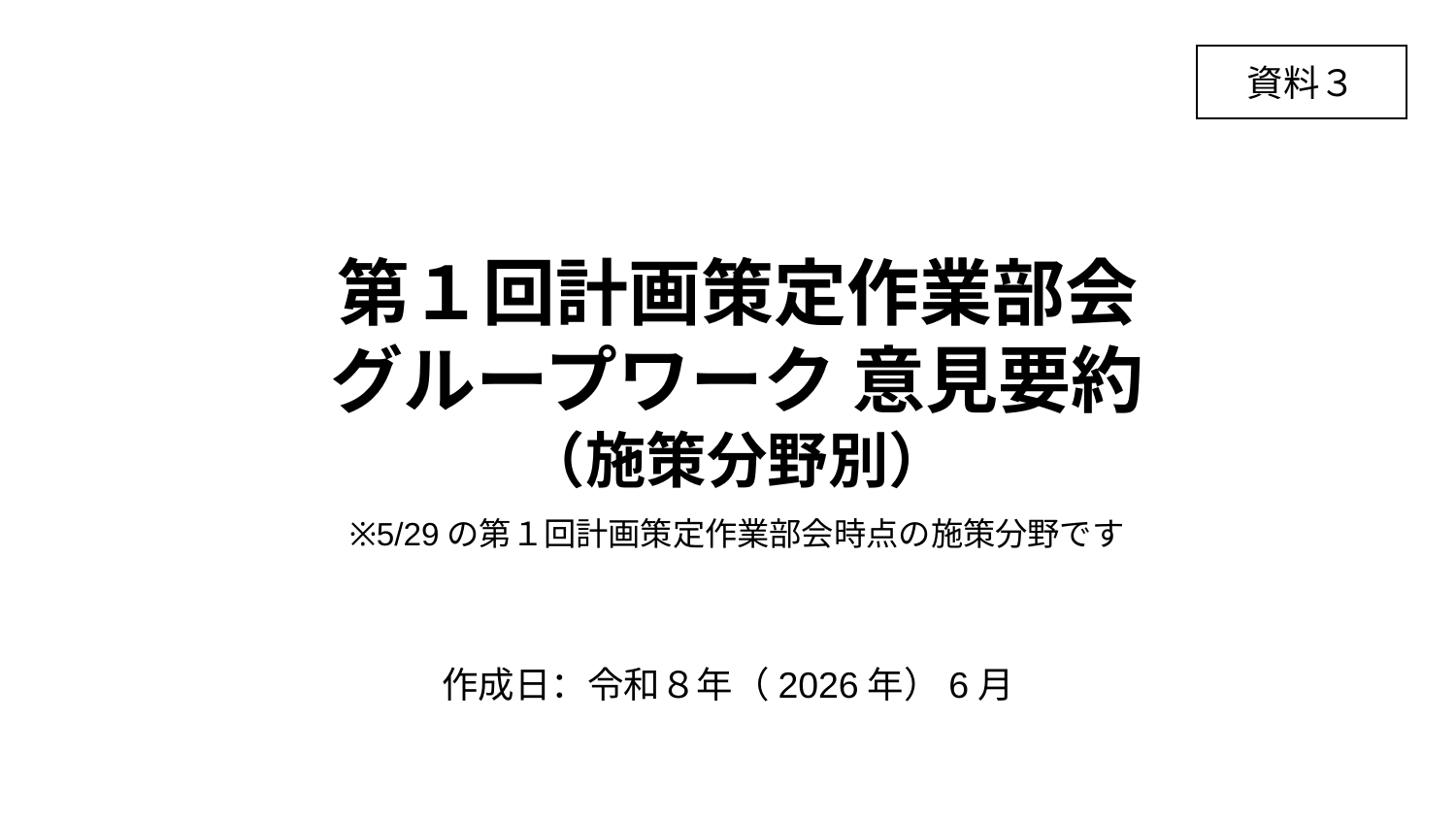

資料３
第１回計画策定作業部会
グループワーク 意見要約
（施策分野別）
※5/29の第１回計画策定作業部会時点の施策分野です
作成日：令和８年（2026年）6月